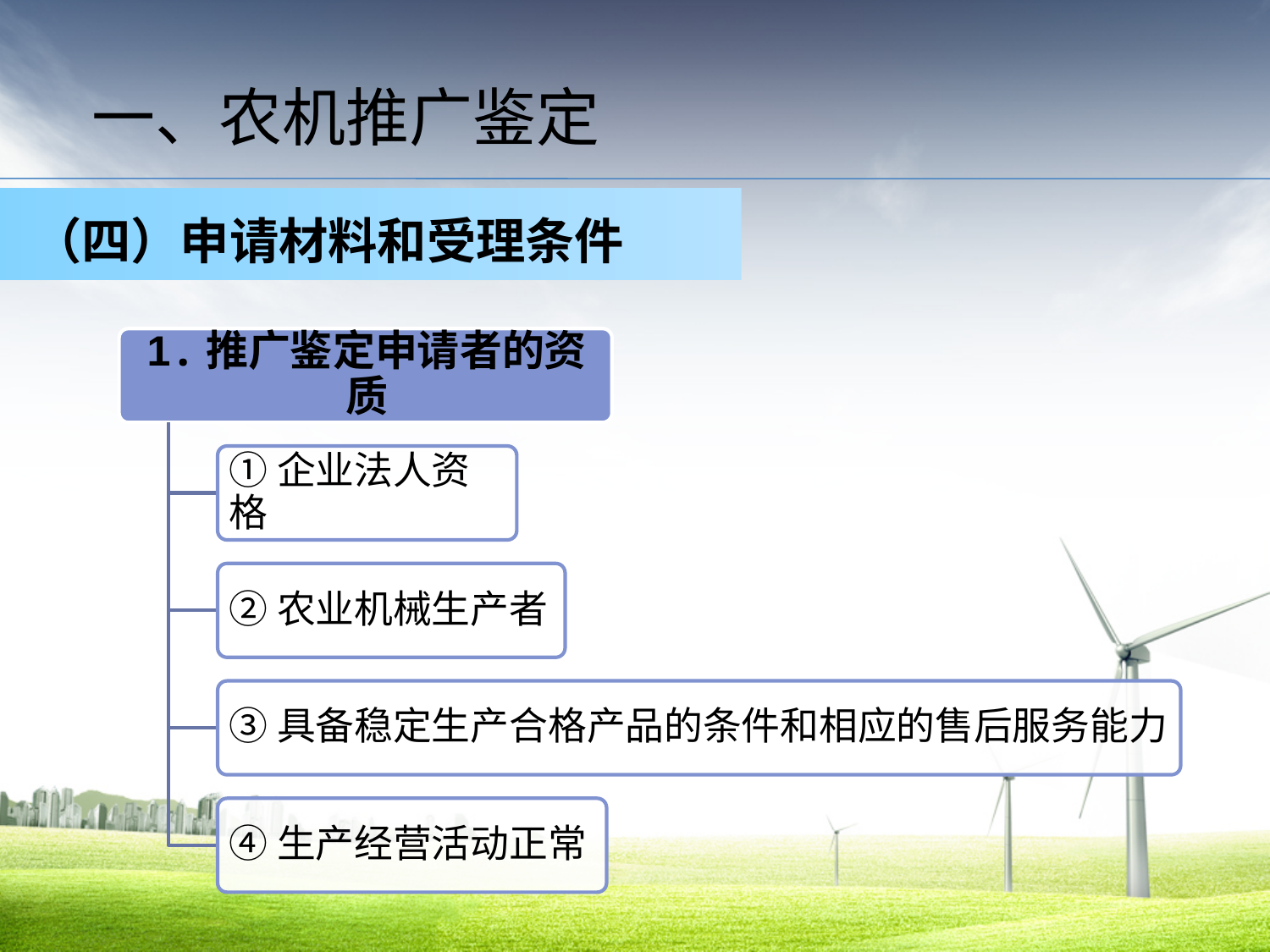

一、农机推广鉴定

（四）申请材料和受理条件
1.推广鉴定申请者的资质
①企业法人资格
②农业机械生产者
③具备稳定生产合格产品的条件和相应的售后服务能力
④生产经营活动正常